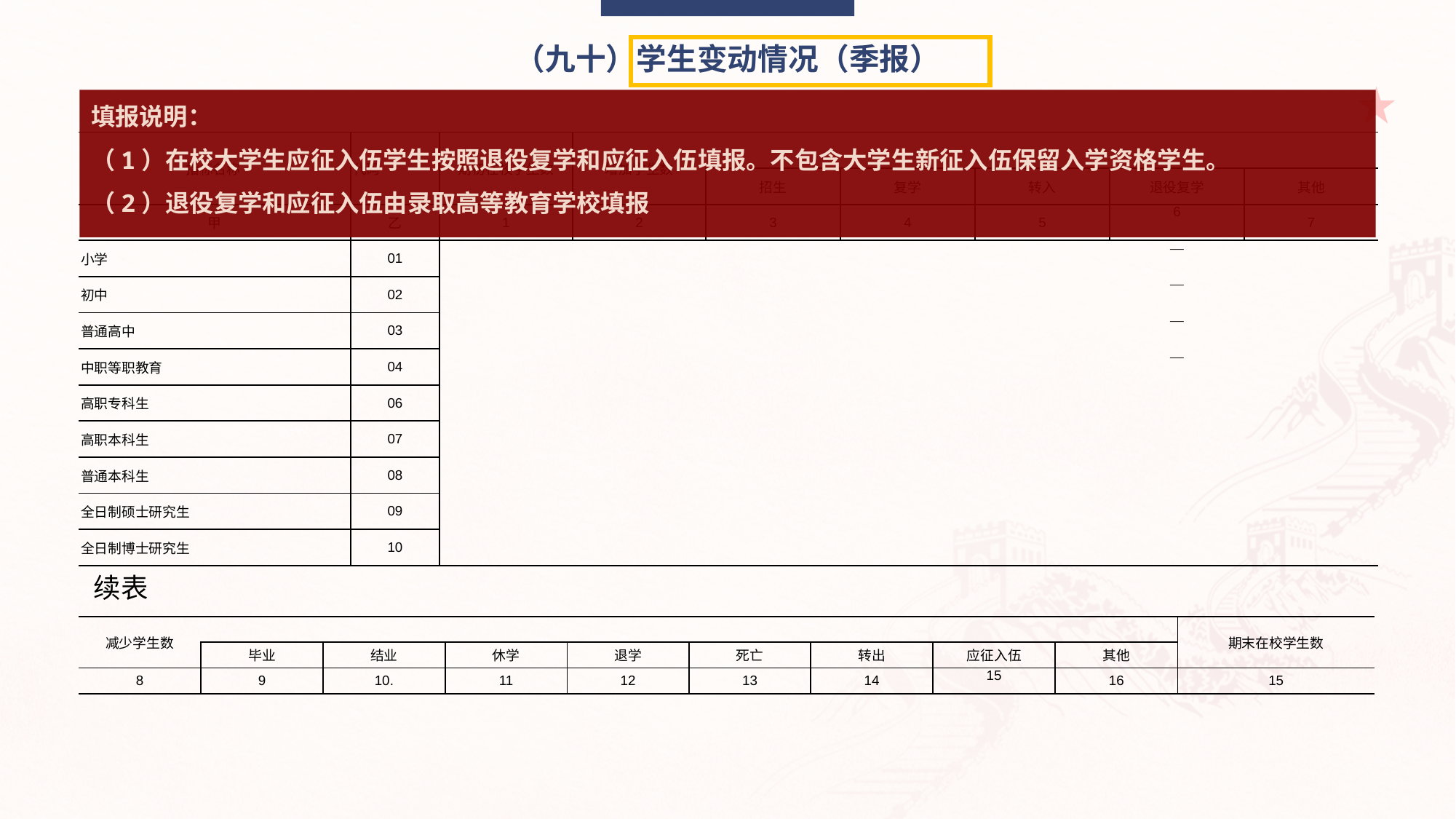

（九十）学生变动情况（季报）

填报说明：
（1）在校大学生应征入伍学生按照退役复学和应征入伍填报。不包含大学生新征入伍保留入学资格学生。
（2）退役复学和应征入伍由录取高等教育学校填报

| 指标名称 | 代码 | 期初在校学生数 | 增加学生数 |  |  |  |  |  |
| --- | --- | --- | --- | --- | --- | --- | --- | --- |
|  |  |  |  | 招生 | 复学 | 转入 | 退役复学 | 其他 |
| 甲 | 乙 | 1 | 2 | 3 | 4 | 5 | 6 | 7 |
| 小学 | 01 |  |  |  |  |  | — |  |
| 初中 | 02 |  |  |  |  |  | — |  |
| 普通高中 | 03 |  |  |  |  |  | — |  |
| 中职等职教育 | 04 |  |  |  |  |  | — |  |
| 高职专科生 | 06 |  |  |  |  |  |  |  |
| 高职本科生 | 07 |  |  |  |  |  |  |  |
| 普通本科生 | 08 |  |  |  |  |  |  |  |
| 全日制硕士研究生 | 09 |  |  |  |  |  |  |  |
| 全日制博士研究生 | 10 |  |  |  |  |  |  |  |
续表
| 减少学生数 |  |  |  |  |  |  |  |  | 期末在校学生数 |
| --- | --- | --- | --- | --- | --- | --- | --- | --- | --- |
|  | 毕业 | 结业 | 休学 | 退学 | 死亡 | 转出 | 应征入伍 | 其他 |  |
| 8 | 9 | 10. | 11 | 12 | 13 | 14 | 15 | 16 | 15 |